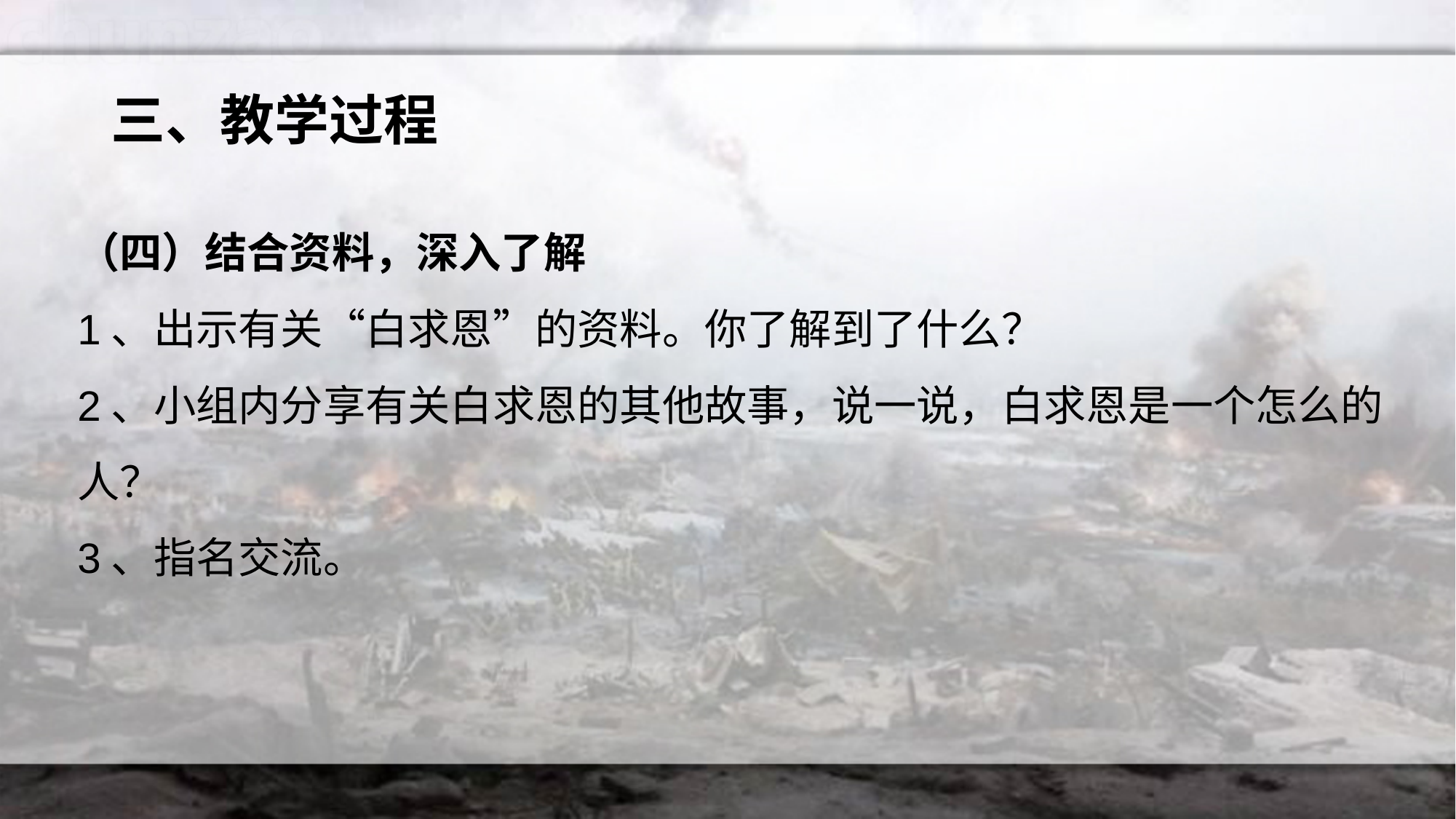

# 三、教学过程
（四）结合资料，深入了解
1、出示有关“白求恩”的资料。你了解到了什么？
2、小组内分享有关白求恩的其他故事，说一说，白求恩是一个怎么的人？
3、指名交流。